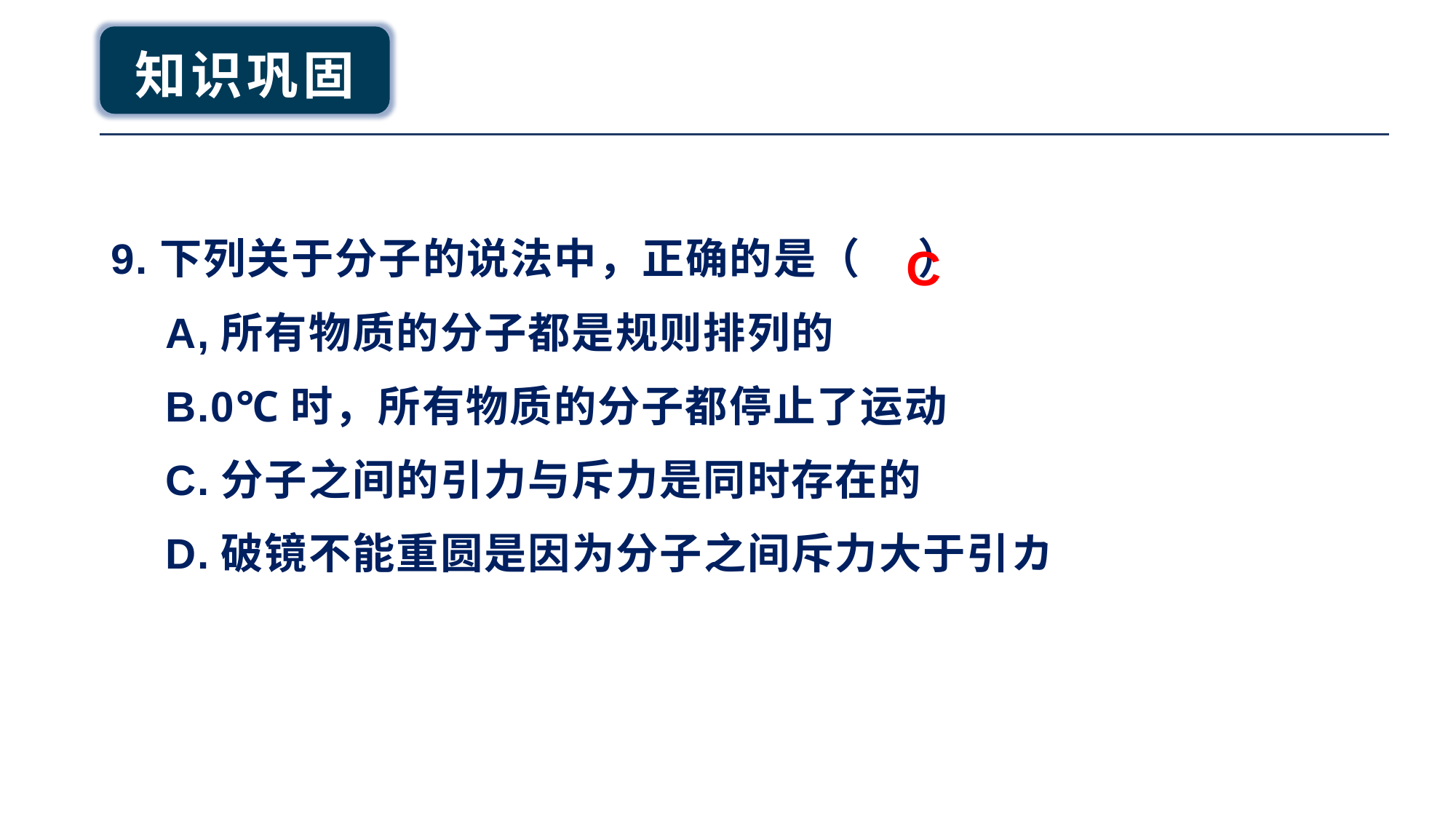

# 知识巩固

9.下列关于分子的说法中，正确的是（     ）
A,所有物质的分子都是规则排列的
B.0℃时，所有物质的分子都停止了运动
C.分子之间的引力与斥力是同时存在的
D.破镜不能重圆是因为分子之间斥力大于引カ
C